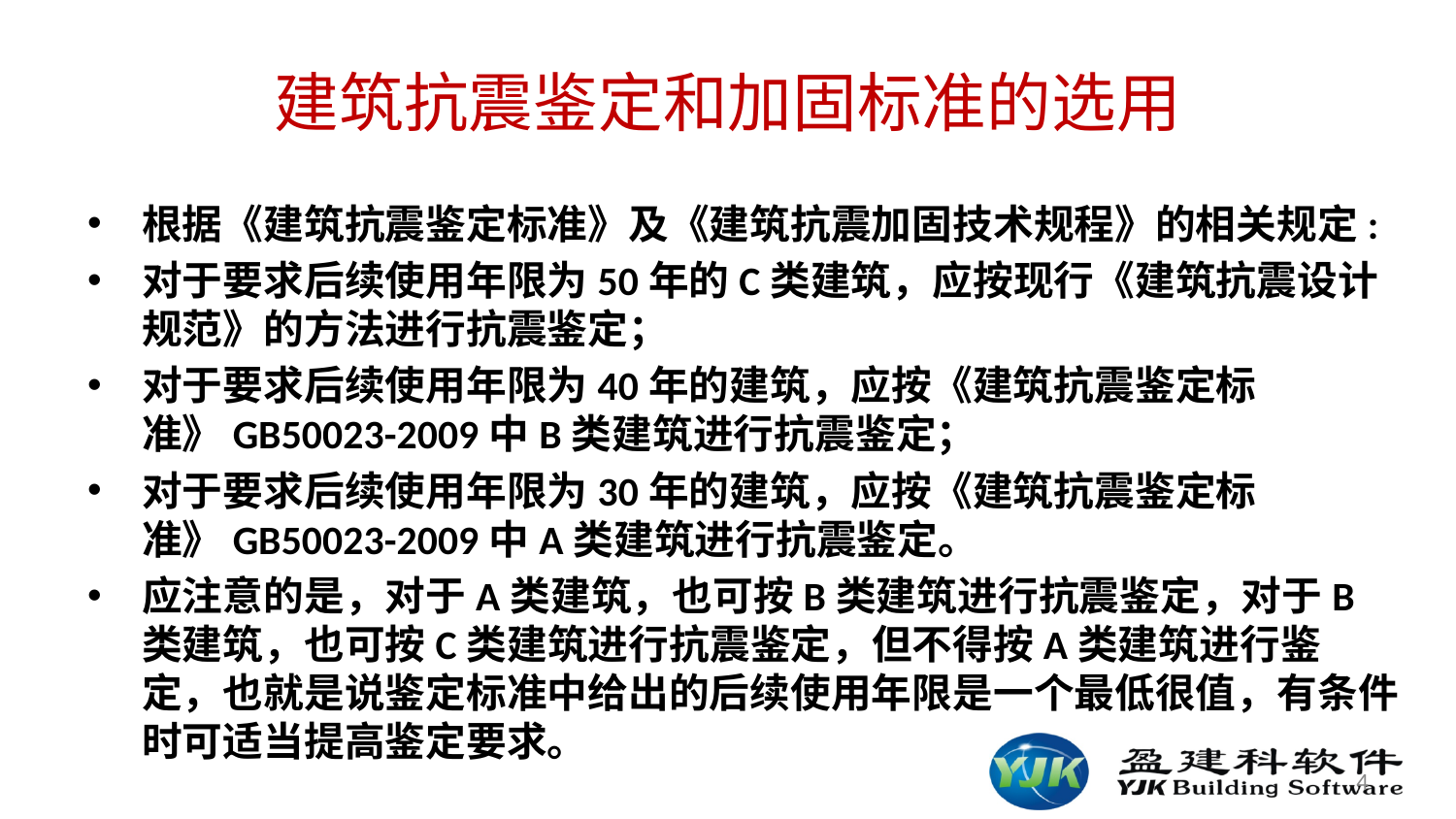

# 建筑抗震鉴定和加固标准的选用
根据《建筑抗震鉴定标准》及《建筑抗震加固技术规程》的相关规定:
对于要求后续使用年限为50年的C类建筑，应按现行《建筑抗震设计规范》的方法进行抗震鉴定；
对于要求后续使用年限为40年的建筑，应按《建筑抗震鉴定标准》GB50023-2009中B类建筑进行抗震鉴定；
对于要求后续使用年限为30年的建筑，应按《建筑抗震鉴定标准》GB50023-2009中A类建筑进行抗震鉴定。
应注意的是，对于A类建筑，也可按B类建筑进行抗震鉴定，对于B类建筑，也可按C类建筑进行抗震鉴定，但不得按A类建筑进行鉴定，也就是说鉴定标准中给出的后续使用年限是一个最低很值，有条件时可适当提高鉴定要求。

4